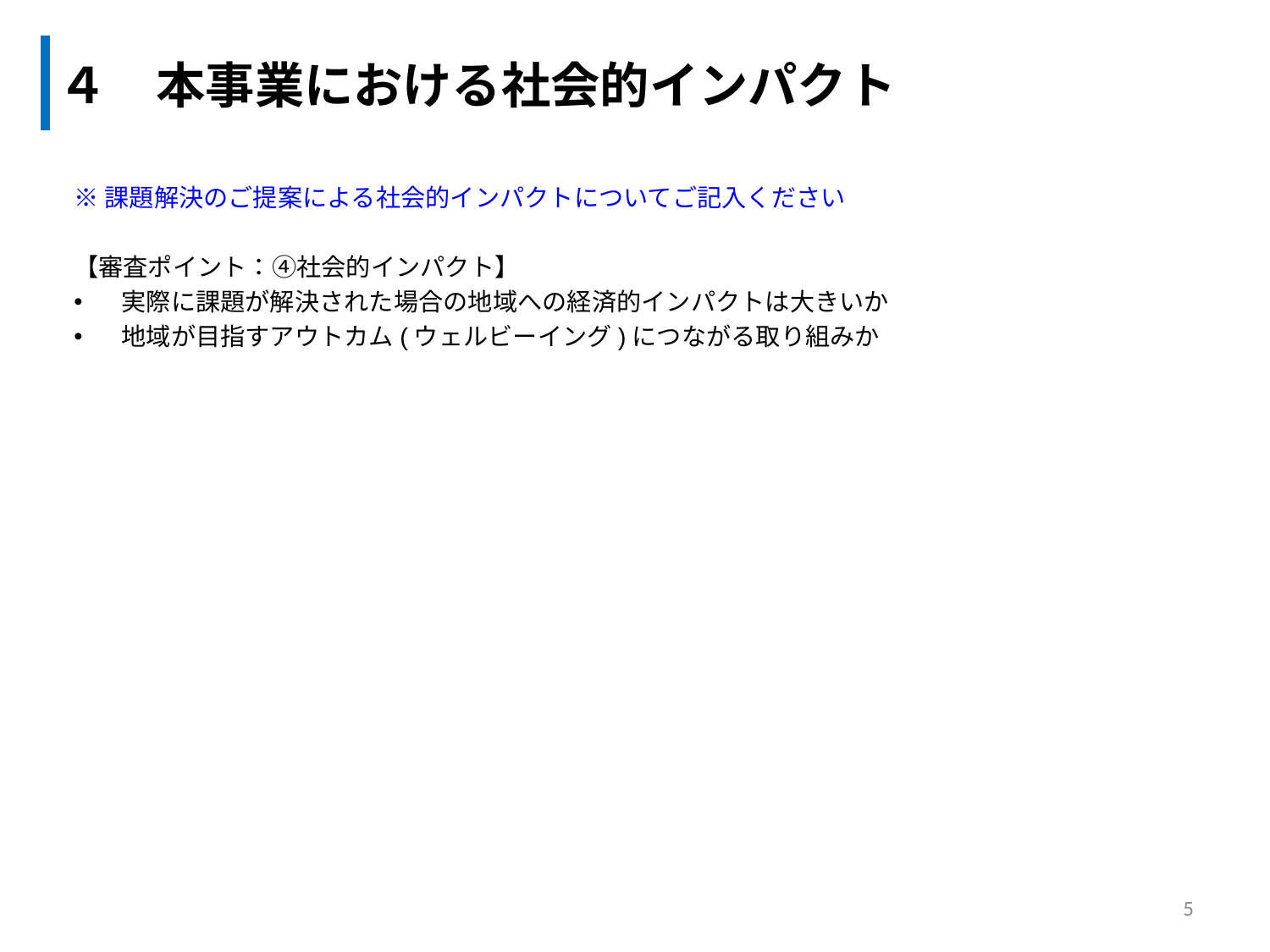

| ４　本事業における社会的インパクト |
| --- |
※課題解決のご提案による社会的インパクトについてご記入ください

【審査ポイント：④社会的インパクト】
実際に課題が解決された場合の地域への経済的インパクトは大きいか
地域が目指すアウトカム(ウェルビーイング)につながる取り組みか
5